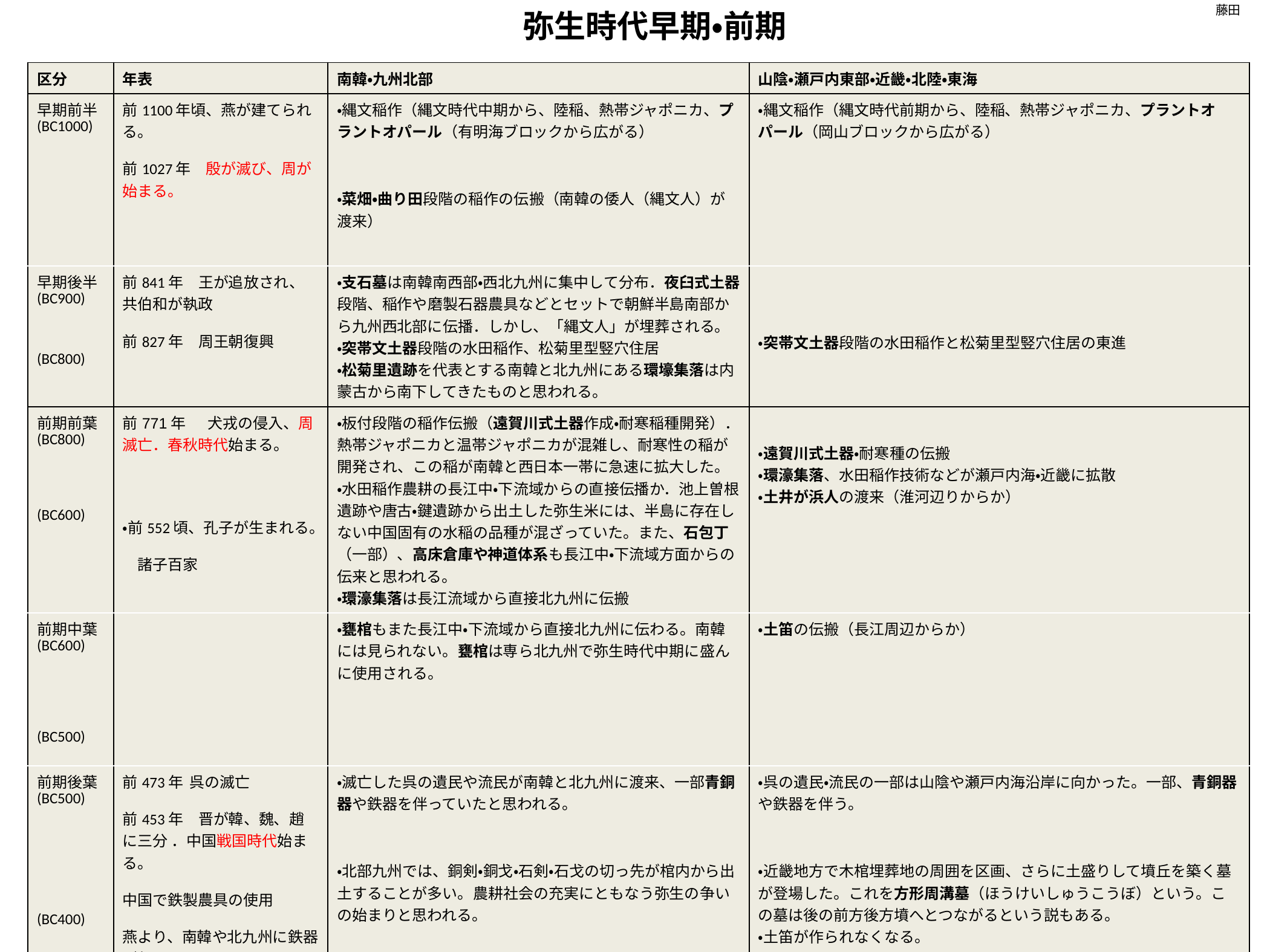

藤田
弥生時代早期・前期
| 区分 | 年表 | 南韓・九州北部 | 山陰・瀬戸内東部・近畿・北陸・東海 |
| --- | --- | --- | --- |
| 早期前半(BC1000) | 前1100年頃、燕が建てられる。 前1027年　殷が滅び、周が始まる。 | ・縄文稲作（縄文時代中期から、陸稲、熱帯ジャポニカ、プラントオパール（有明海ブロックから広がる） ・菜畑・曲り田段階の稲作の伝搬（南韓の倭人（縄文人）が渡来） | ・縄文稲作（縄文時代前期から、陸稲、熱帯ジャポニカ、プラントオパール（岡山ブロックから広がる） |
| 早期後半 (BC900) (BC800) | 前841年　王が追放され、共伯和が執政 前827年　周王朝復興 | ・支石墓は南韓南西部・西北九州に集中して分布．夜臼式土器段階、稲作や磨製石器農具などとセットで朝鮮半島南部から九州西北部に伝播．しかし、「縄文人」が埋葬される。 ・突帯文土器段階の水田稲作、松菊里型竪穴住居 ・松菊里遺跡を代表とする南韓と北九州にある環壕集落は内蒙古から南下してきたものと思われる。 | ・突帯文土器段階の水田稲作と松菊里型竪穴住居の東進 |
| 前期前葉 (BC800) (BC600) | 前771年 　犬戎の侵入、周滅亡．春秋時代始まる。 ・前552頃、孔子が生まれる。 　諸子百家 | ・板付段階の稲作伝搬（遠賀川式土器作成・耐寒稲種開発）．熱帯ジャポニカと温帯ジャポニカが混雑し、耐寒性の稲が開発され、この稲が南韓と西日本一帯に急速に拡大した。 ・水田稲作農耕の長江中・下流域からの直接伝播か．池上曽根遺跡や唐古・鍵遺跡から出土した弥生米には、半島に存在しない中国固有の水稲の品種が混ざっていた。また、石包丁（一部）、高床倉庫や神道体系も長江中・下流域方面からの伝来と思われる。 ・環濠集落は長江流域から直接北九州に伝搬 | ・遠賀川式土器・耐寒種の伝搬 ・環濠集落、水田稲作技術などが瀬戸内海・近畿に拡散 ・土井が浜人の渡来（淮河辺りからか） |
| 前期中葉 (BC600) (BC500) |  | ・甕棺もまた長江中・下流域から直接北九州に伝わる。南韓には見られない。甕棺は専ら北九州で弥生時代中期に盛んに使用される。 | ・土笛の伝搬（長江周辺からか） |
| 前期後葉 (BC500) (BC400) | 前473年 呉の滅亡 前453年　晋が韓、魏、趙に三分 ．中国戦国時代始まる。 中国で鉄製農具の使用 燕より、南韓や北九州に鉄器が伝わる。 | ・滅亡した呉の遺民や流民が南韓と北九州に渡来、一部青銅器や鉄器を伴っていたと思われる。 ・北部九州では、銅剣・銅戈・石剣・石戈の切っ先が棺内から出土することが多い。農耕社会の充実にともなう弥生の争いの始まりと思われる。 | ・呉の遺民・流民の一部は山陰や瀬戸内海沿岸に向かった。一部、青銅器や鉄器を伴う。 ・近畿地方で木棺埋葬地の周囲を区画、さらに土盛りして墳丘を築く墓が登場した。これを方形周溝墓（ほうけいしゅうこうぼ）という。この墓は後の前方後方墳へとつながるという説もある。 ・土笛が作られなくなる。 |